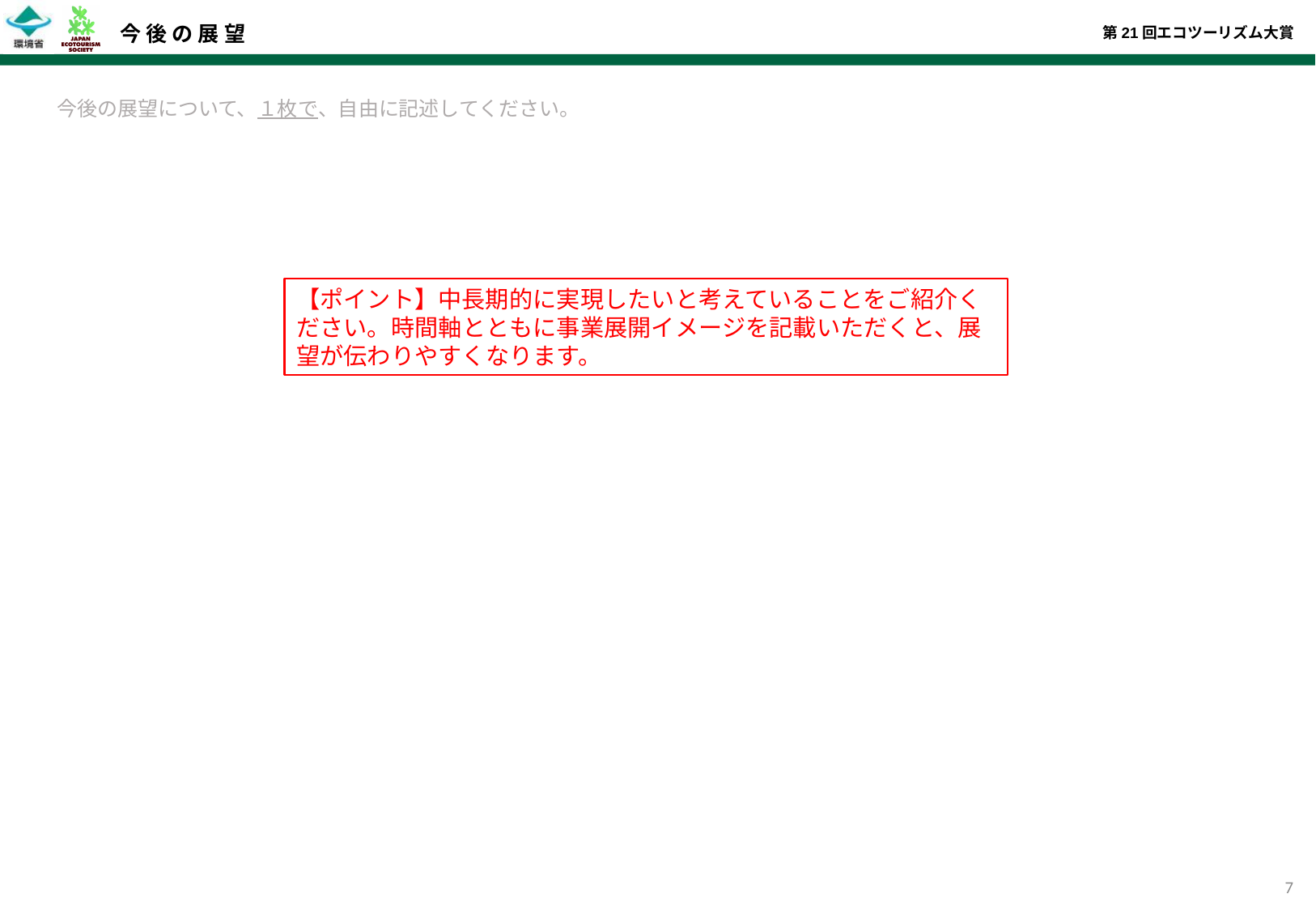

今後の展望について、１枚で、自由に記述してください。
【ポイント】中長期的に実現したいと考えていることをご紹介ください。時間軸とともに事業展開イメージを記載いただくと、展望が伝わりやすくなります。